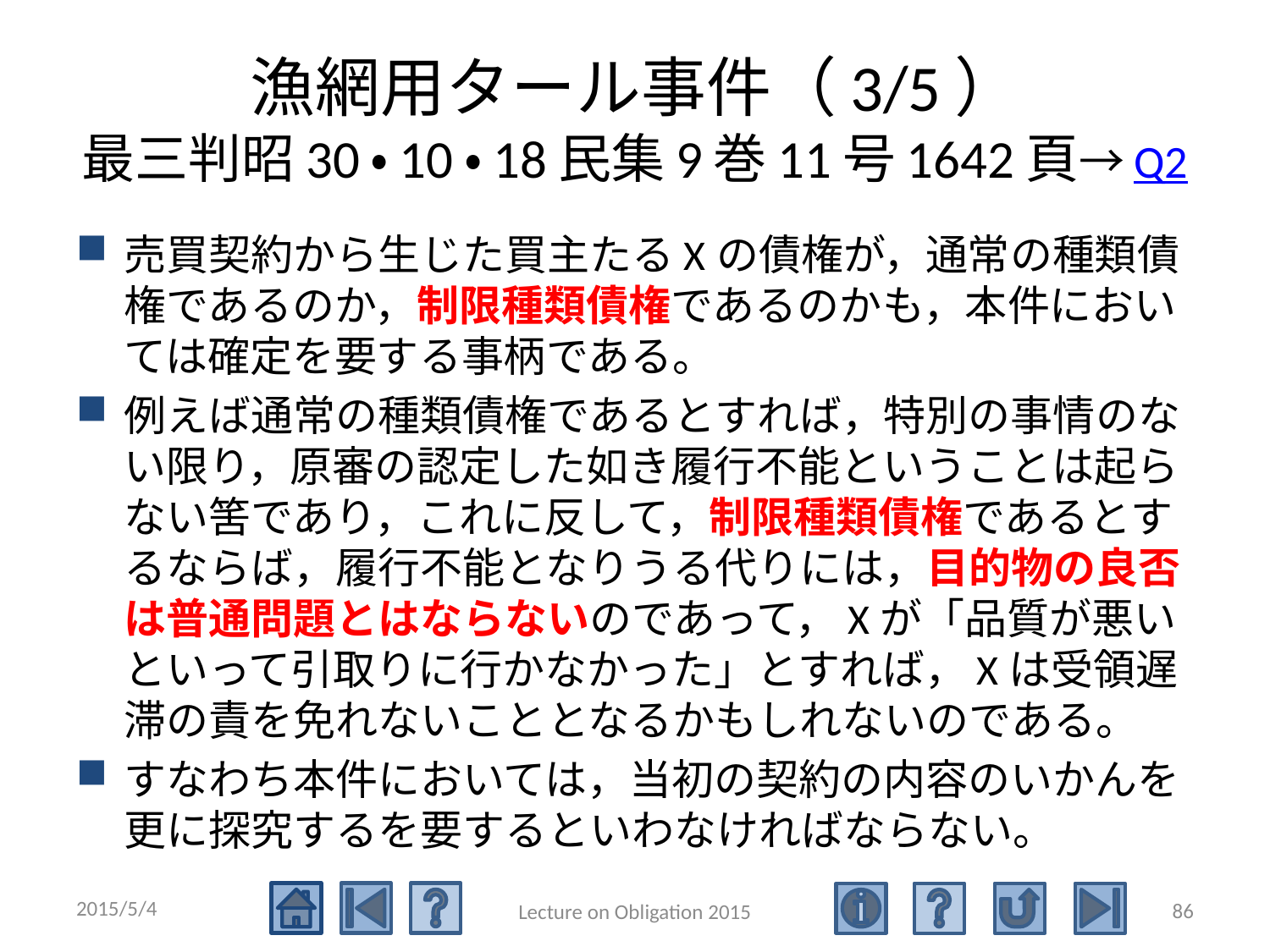

# 漁網用タール事件（3/5） 最三判昭30・10・18民集9巻11号1642頁→Q2
売買契約から生じた買主たるXの債権が，通常の種類債権であるのか，制限種類債権であるのかも，本件においては確定を要する事柄である。
例えば通常の種類債権であるとすれば，特別の事情のない限り，原審の認定した如き履行不能ということは起らない筈であり，これに反して，制限種類債権であるとするならば，履行不能となりうる代りには，目的物の良否は普通問題とはならないのであって，Xが「品質が悪いといって引取りに行かなかった」とすれば，Xは受領遅滞の責を免れないこととなるかもしれないのである。
すなわち本件においては，当初の契約の内容のいかんを更に探究するを要するといわなければならない。
2015/5/4
86
Lecture on Obligation 2015